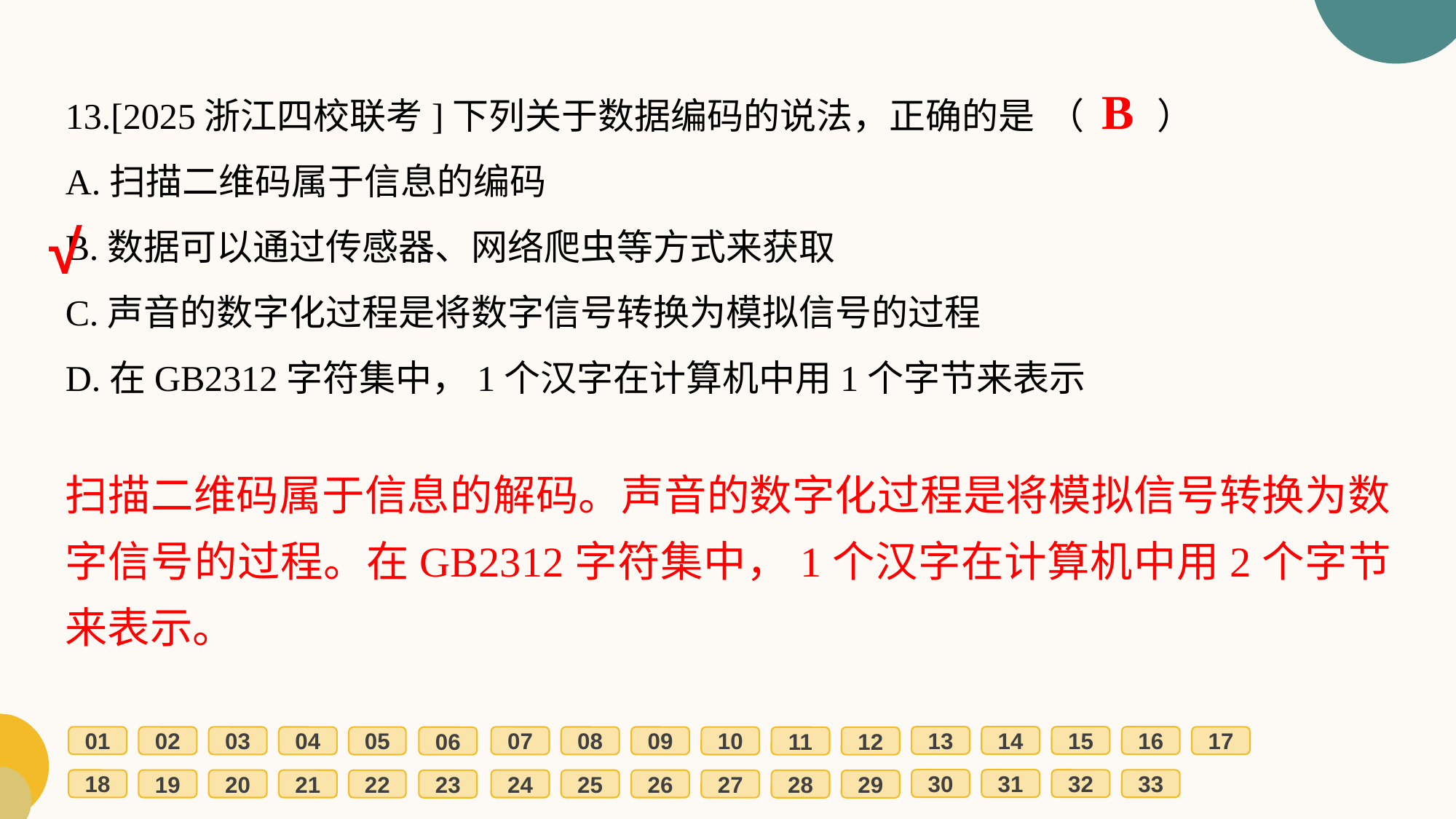

13.[2025浙江四校联考]下列关于数据编码的说法，正确的是	（　　）
A.扫描二维码属于信息的编码
B.数据可以通过传感器、网络爬虫等方式来获取
C.声音的数字化过程是将数字信号转换为模拟信号的过程
D.在GB2312字符集中，1个汉字在计算机中用1个字节来表示
B
√
扫描二维码属于信息的解码。声音的数字化过程是将模拟信号转换为数字信号的过程。在GB2312字符集中，1个汉字在计算机中用2个字节来表示。